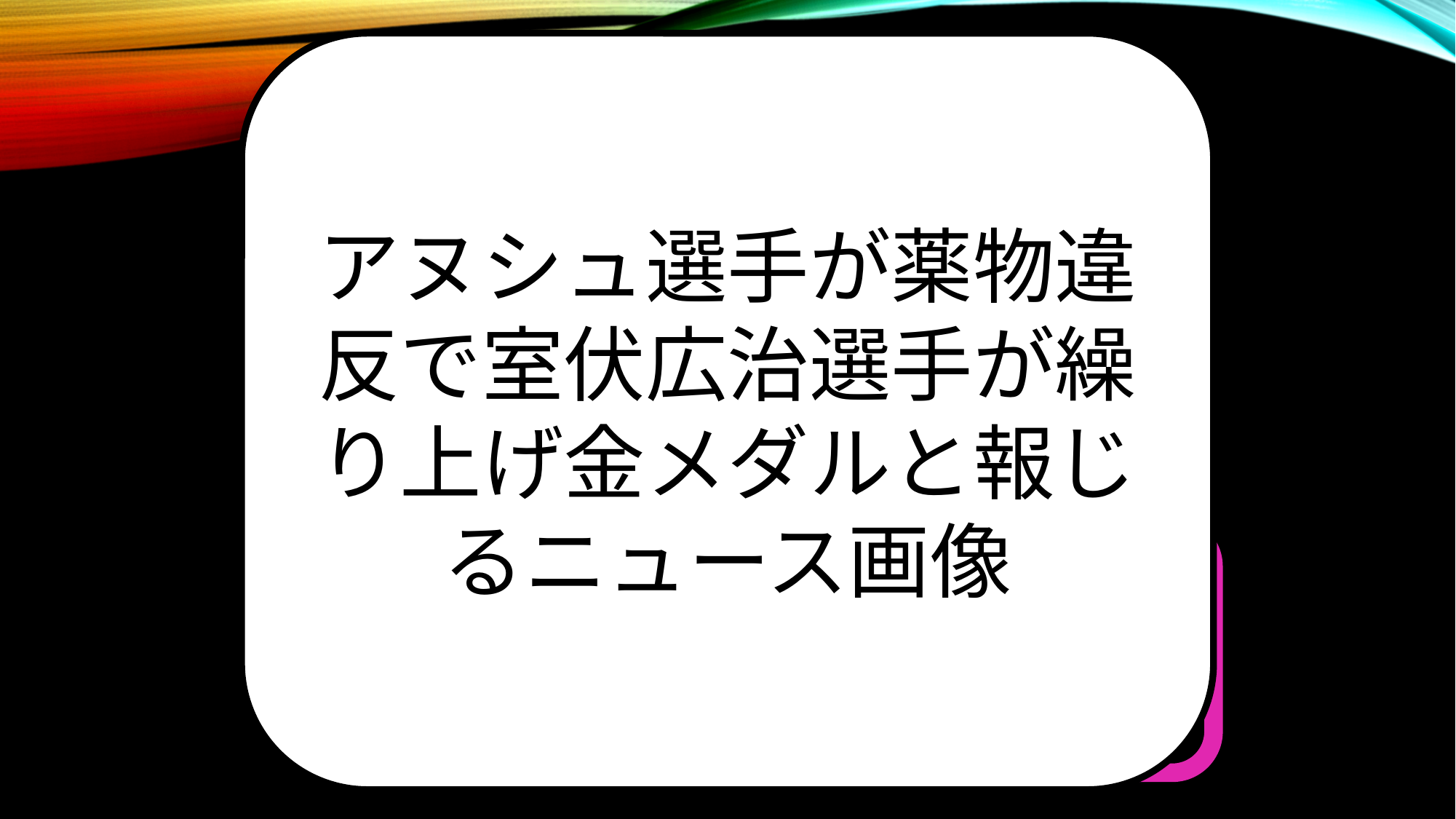

アヌシュ選手が薬物違反で室伏広治選手が繰り上げ金メダルと報じるニュース画像
#